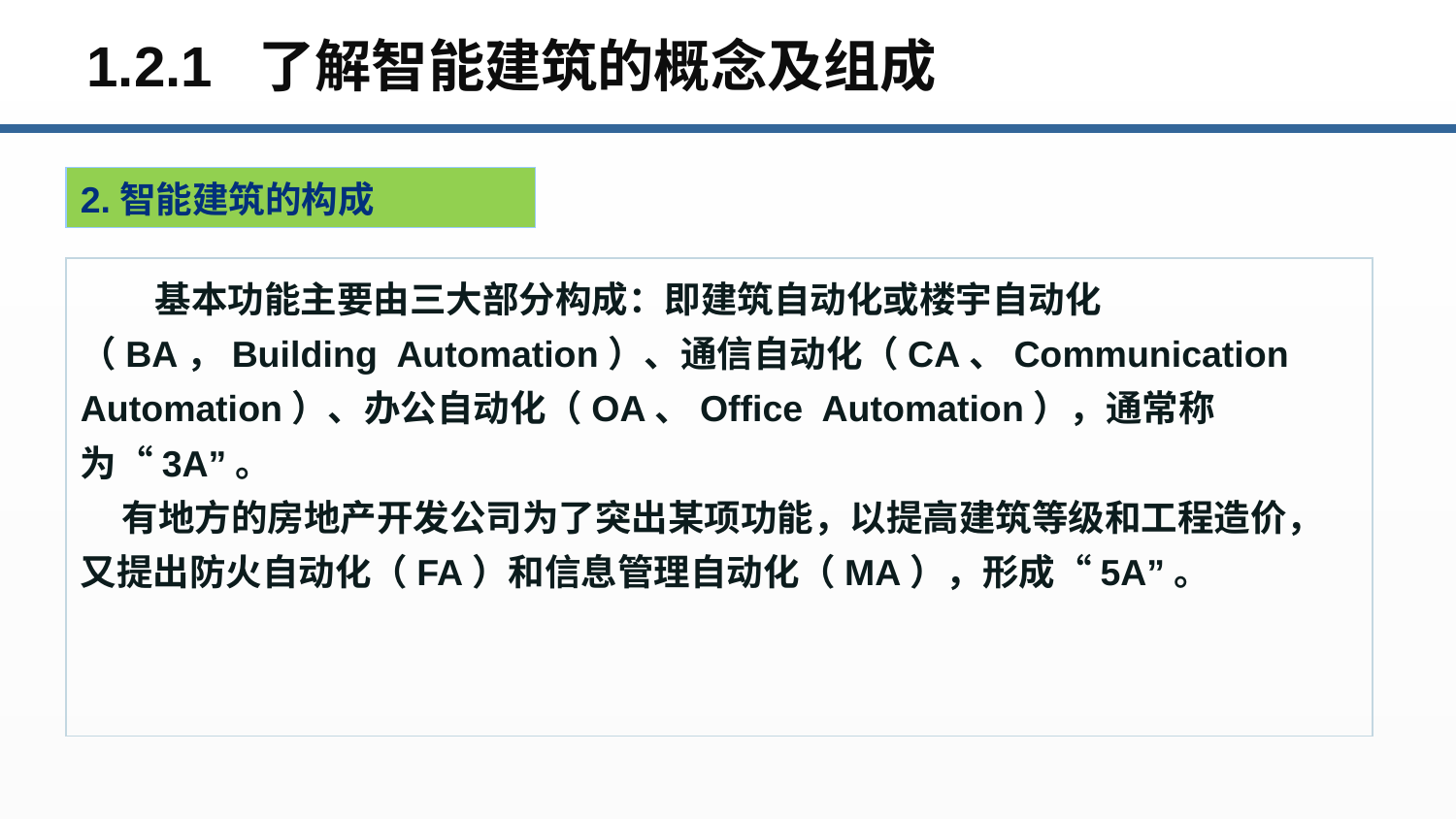

# 1.2.1  了解智能建筑的概念及组成
2.智能建筑的构成
        基本功能主要由三大部分构成：即建筑自动化或楼宇自动化（BA，Building  Automation）、通信自动化（CA、Communication  Automation）、办公自动化（OA、Office  Automation），通常称为“3A”。
    有地方的房地产开发公司为了突出某项功能，以提高建筑等级和工程造价，又提出防火自动化（FA）和信息管理自动化（MA），形成“5A”。